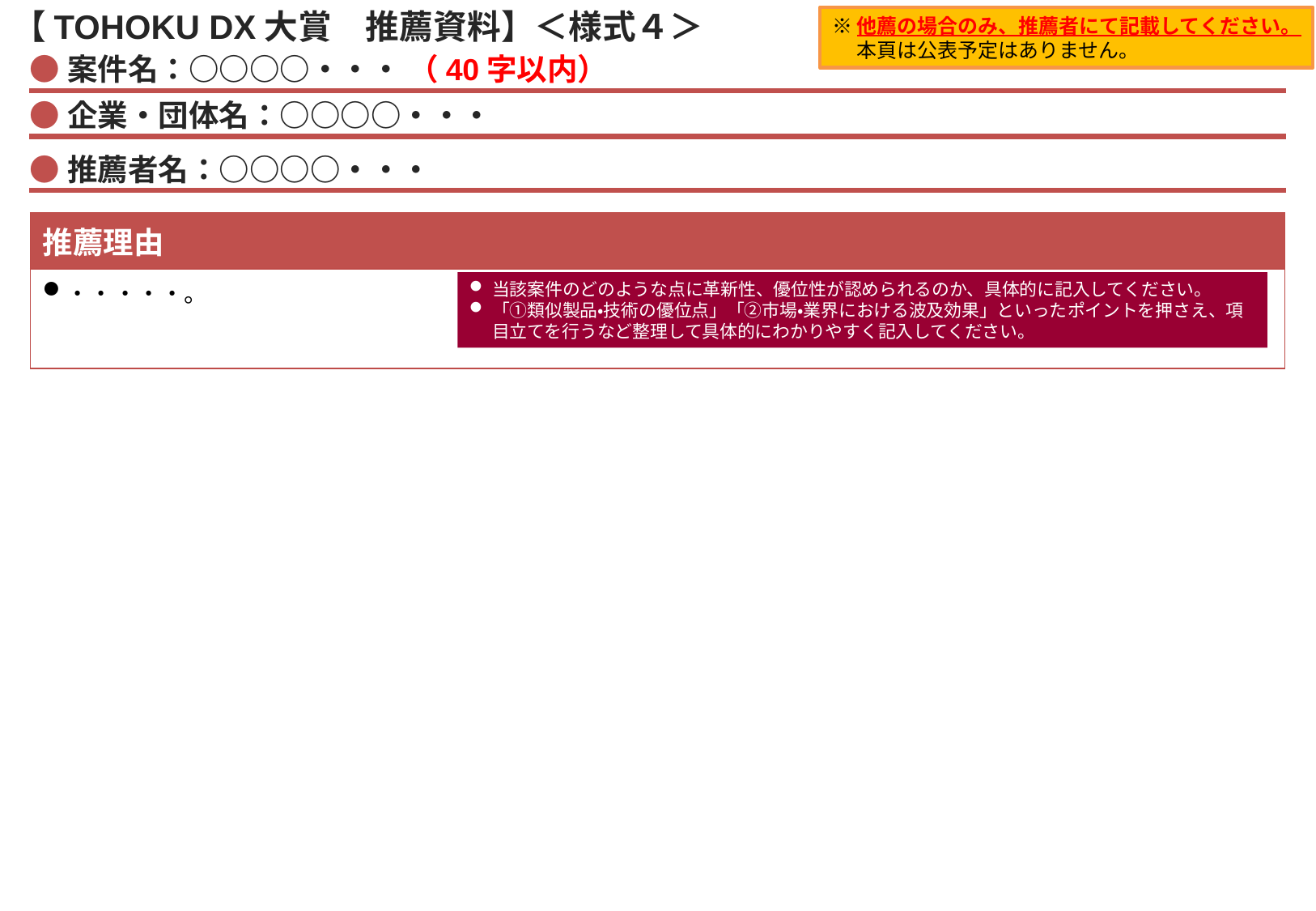

【TOHOKU DX大賞　推薦資料】＜様式４＞
※他薦の場合のみ、推薦者にて記載してください。
　 本頁は公表予定はありません。
●案件名：○○○○・・・ （40字以内）
●企業・団体名：○○○○・・・
●推薦者名：○○○○・・・
| 推薦理由 |
| --- |
| ・・・・・。 |
当該案件のどのような点に革新性、優位性が認められるのか、具体的に記入してください。
「①類似製品・技術の優位点」「②市場・業界における波及効果」といったポイントを押さえ、項目立てを行うなど整理して具体的にわかりやすく記入してください。